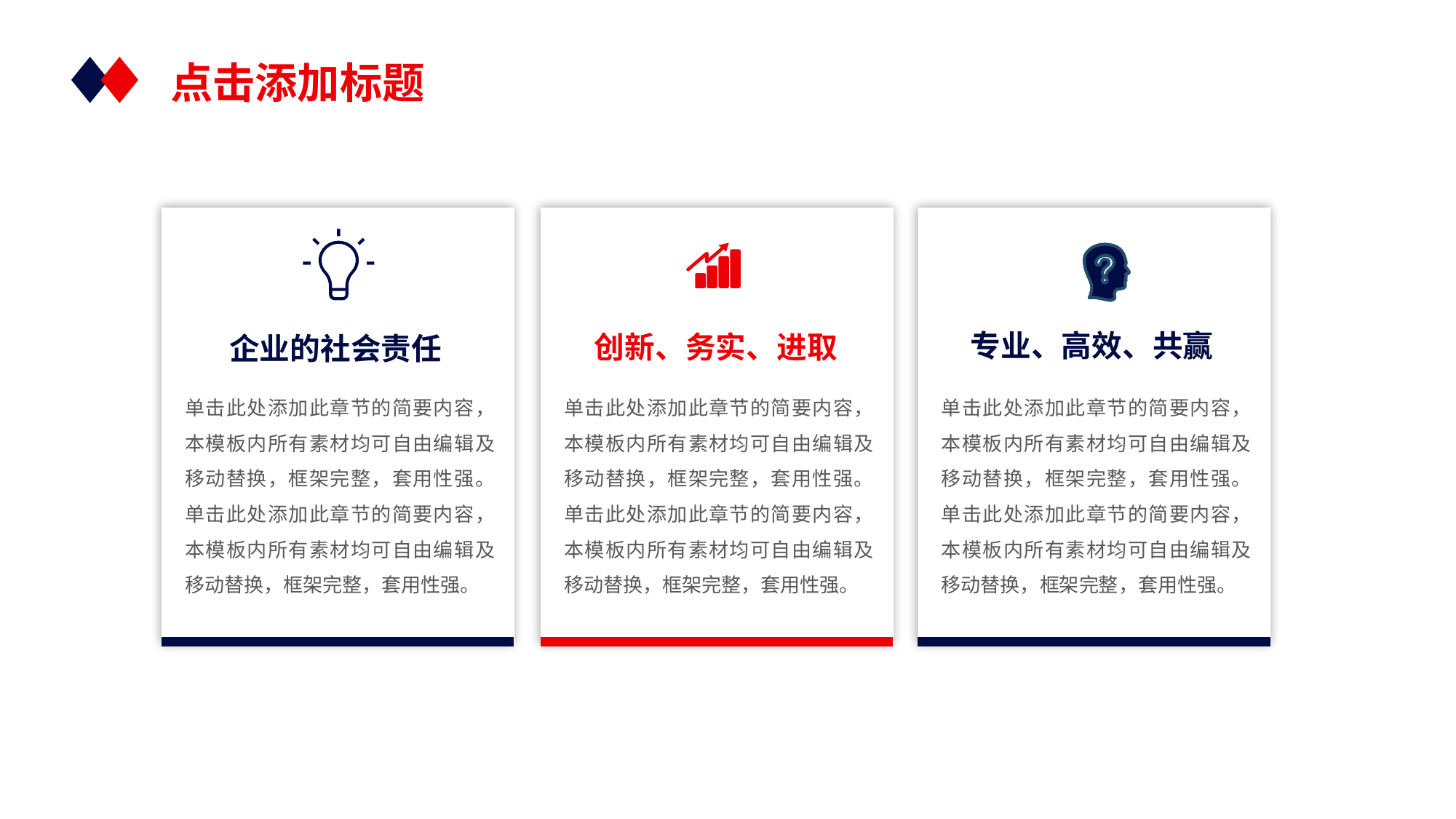

点击添加标题

单击此处添加此章节的简要内容，本模板内所有素材均可自由编辑及移动替换，框架完整，套用性强。单击此处添加此章节的简要内容，本模板内所有素材均可自由编辑及移动替换，框架完整，套用性强。
企业的社会责任

创新、务实、进取
单击此处添加此章节的简要内容，本模板内所有素材均可自由编辑及移动替换，框架完整，套用性强。单击此处添加此章节的简要内容，本模板内所有素材均可自由编辑及移动替换，框架完整，套用性强。

专业、高效、共赢

单击此处添加此章节的简要内容，本模板内所有素材均可自由编辑及移动替换，框架完整，套用性强。单击此处添加此章节的简要内容，本模板内所有素材均可自由编辑及移动替换，框架完整，套用性强。